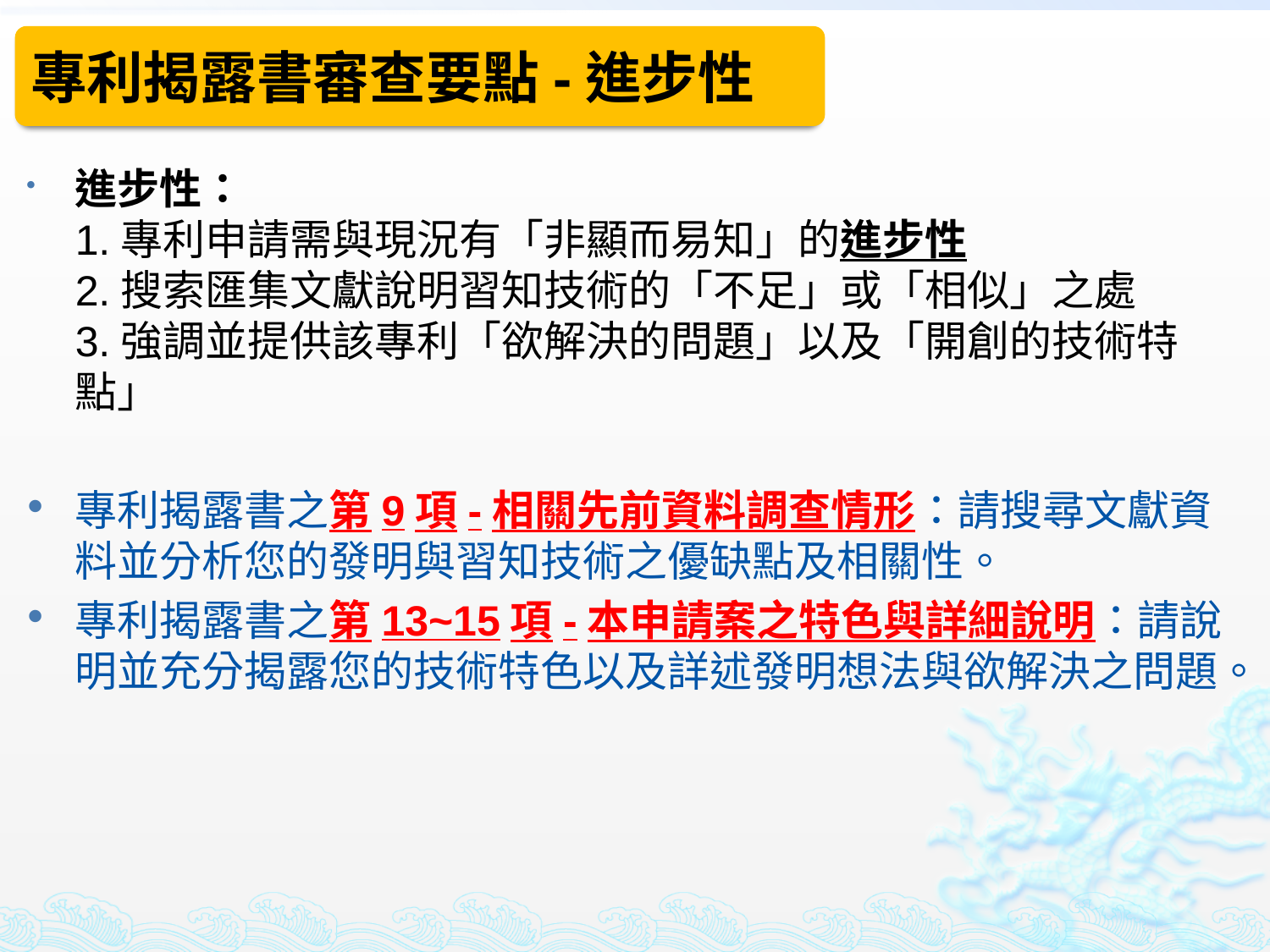

專利揭露書審查要點-進步性
進步性：
1.專利申請需與現況有「非顯而易知」的進步性
2.搜索匯集文獻說明習知技術的「不足」或「相似」之處
3.強調並提供該專利「欲解決的問題」以及「開創的技術特點」

專利揭露書之第9項-相關先前資料調查情形：請搜尋文獻資料並分析您的發明與習知技術之優缺點及相關性。
專利揭露書之第13~15項-本申請案之特色與詳細說明：請說明並充分揭露您的技術特色以及詳述發明想法與欲解決之問題。